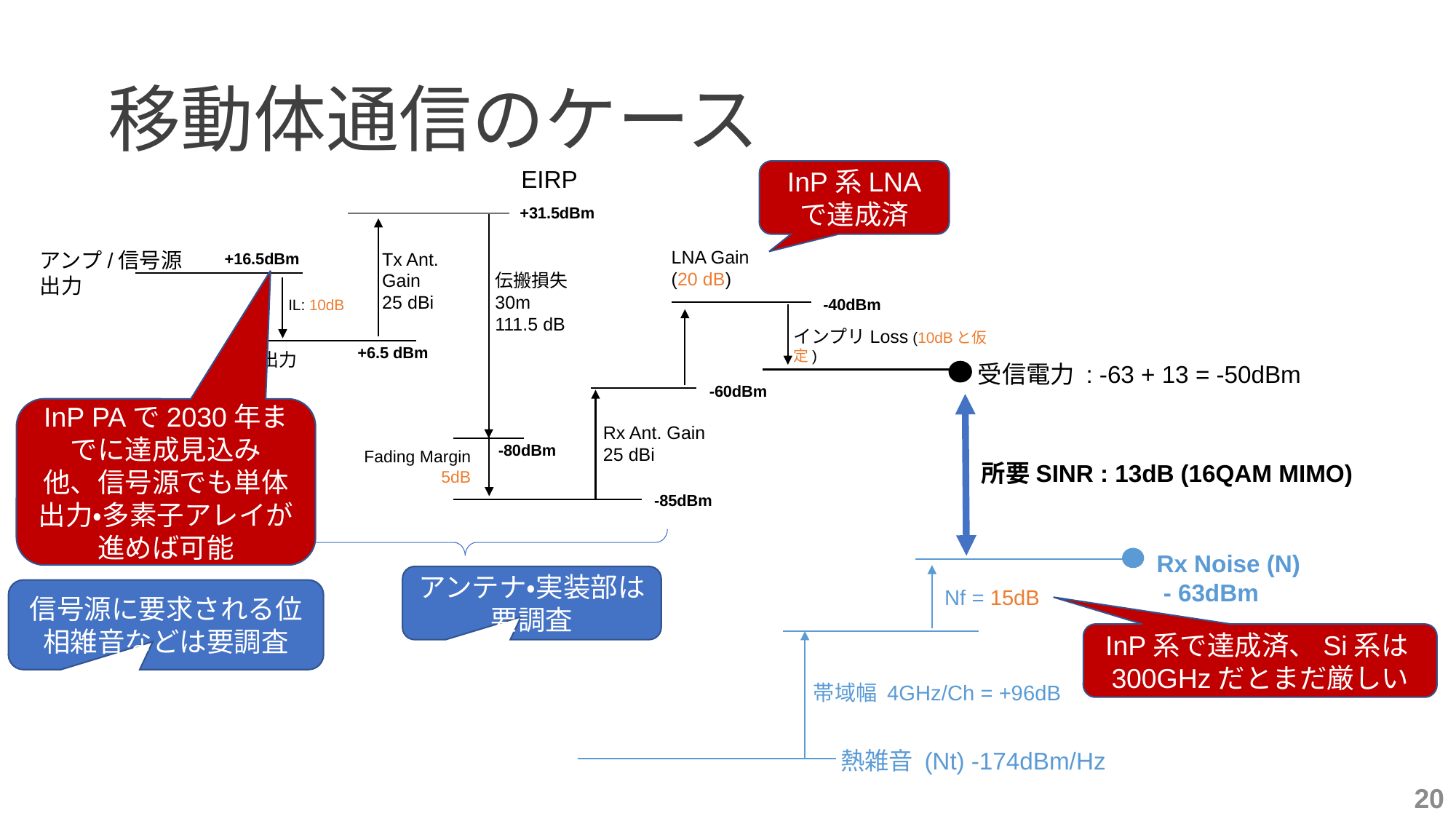

# 移動体通信のケース
EIRP
InP系LNA
で達成済
+31.5dBm
LNA Gain
(20 dB)
アンプ/信号源
出力
Tx Ant.
Gain
25 dBi
+16.5dBm
伝搬損失 30m
111.5 dB

-40dBm
IL: 10dB
インプリLoss (10dBと仮定)
+6.5 dBm

Port出力
受信電力 : -63 + 13 = -50dBm

-60dBm
InP PAで2030年までに達成見込み
他、信号源でも単体出力・多素子アレイが進めば可能
Rx Ant. Gain
25 dBi
-80dBm
Fading Margin
5dB
所要SINR : 13dB (16QAM MIMO)
-85dBm
Rx Noise (N)
 - 63dBm

アンテナ・実装部は要調査
Nf = 15dB
信号源に要求される位相雑音などは要調査
InP系で達成済、Si系は300GHzだとまだ厳しい
帯域幅 4GHz/Ch = +96dB
熱雑音 (Nt) -174dBm/Hz